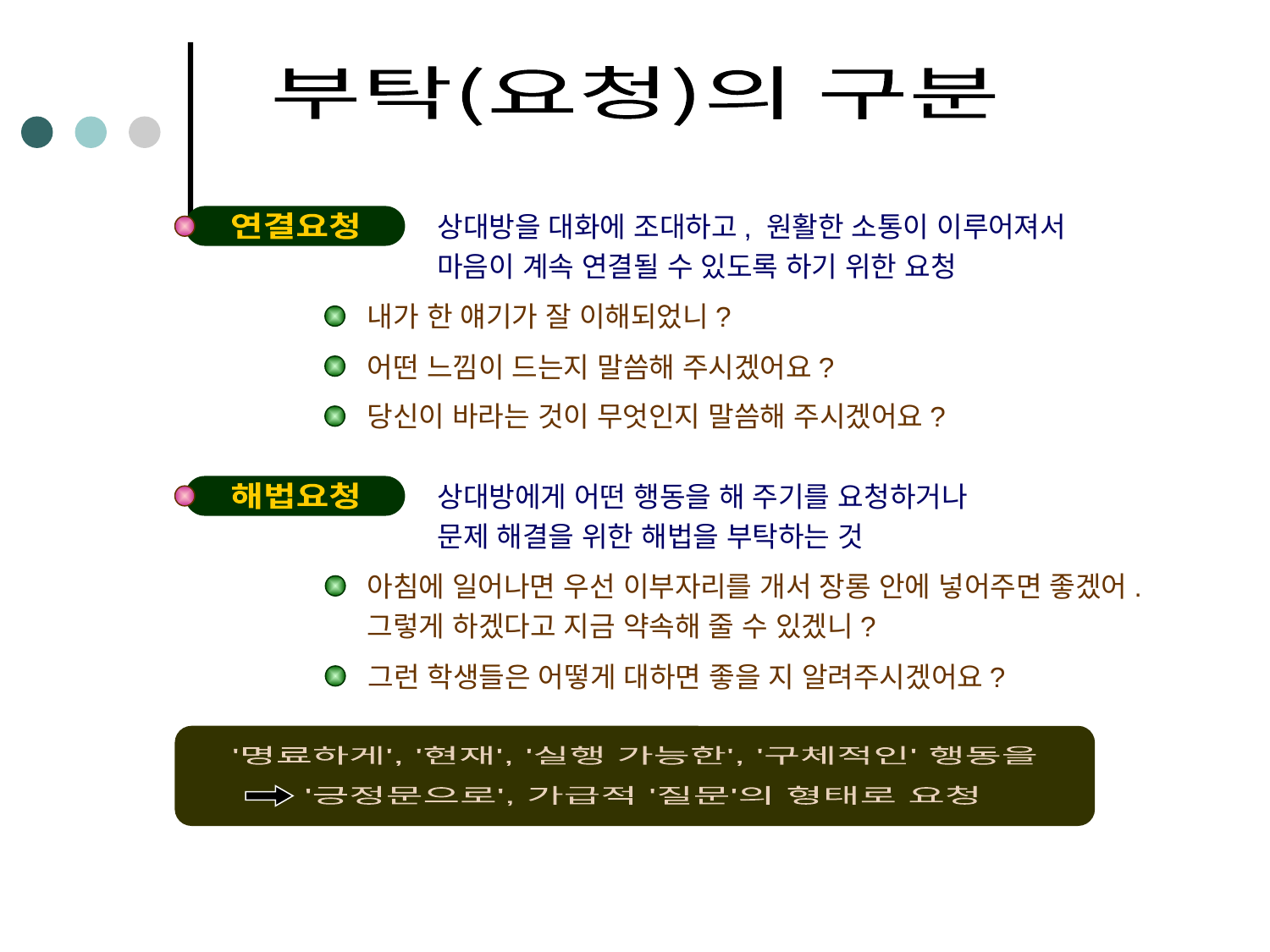

부탁(요청)의 구분

연결요청
상대방을 대화에 조대하고, 원활한 소통이 이루어져서

마음이 계속 연결될 수 있도록 하기 위한 요청
내가 한 얘기가 잘 이해되었니?

어떤 느낌이 드는지 말씀해 주시겠어요?

당신이 바라는 것이 무엇인지 말씀해 주시겠어요?

해법요청
상대방에게 어떤 행동을 해 주기를 요청하거나

문제 해결을 위한 해법을 부탁하는 것
아침에 일어나면 우선 이부자리를 개서 장롱 안에 넣어주면 좋겠어.

그렇게 하겠다고 지금 약속해 줄 수 있겠니?
그런 학생들은 어떻게 대하면 좋을 지 알려주시겠어요?

'명료하게', '현재', '실행 가능한', '구체적인' 행동을

'긍정문으로', 가급적 '질문'의 형태로 요청